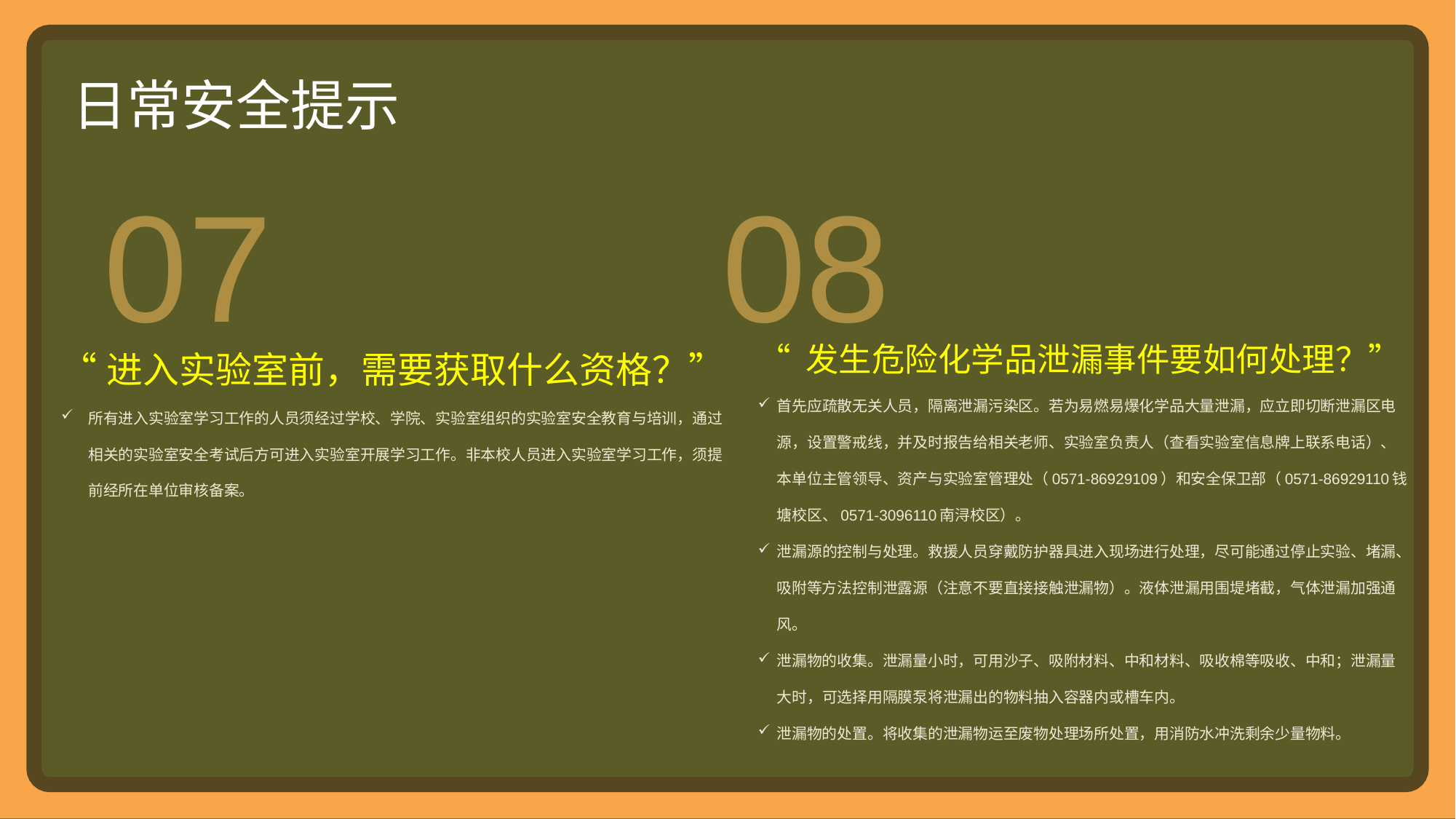

日常安全提示
07
08
“ 发生危险化学品泄漏事件要如何处理？”
首先应疏散无关人员，隔离泄漏污染区。若为易燃易爆化学品大量泄漏，应立即切断泄漏区电源，设置警戒线，并及时报告给相关老师、实验室负责人（查看实验室信息牌上联系电话）、本单位主管领导、资产与实验室管理处（0571-86929109）和安全保卫部（0571-86929110钱塘校区、0571-3096110南浔校区）。
泄漏源的控制与处理。救援人员穿戴防护器具进入现场进行处理，尽可能通过停止实验、堵漏、吸附等方法控制泄露源（注意不要直接接触泄漏物）。液体泄漏用围堤堵截，气体泄漏加强通风。
泄漏物的收集。泄漏量小时，可用沙子、吸附材料、中和材料、吸收棉等吸收、中和；泄漏量大时，可选择用隔膜泵将泄漏出的物料抽入容器内或槽车内。
泄漏物的处置。将收集的泄漏物运至废物处理场所处置，用消防水冲洗剩余少量物料。
“进入实验室前，需要获取什么资格？”
所有进入实验室学习工作的人员须经过学校、学院、实验室组织的实验室安全教育与培训，通过相关的实验室安全考试后方可进入实验室开展学习工作。非本校人员进入实验室学习工作，须提前经所在单位审核备案。